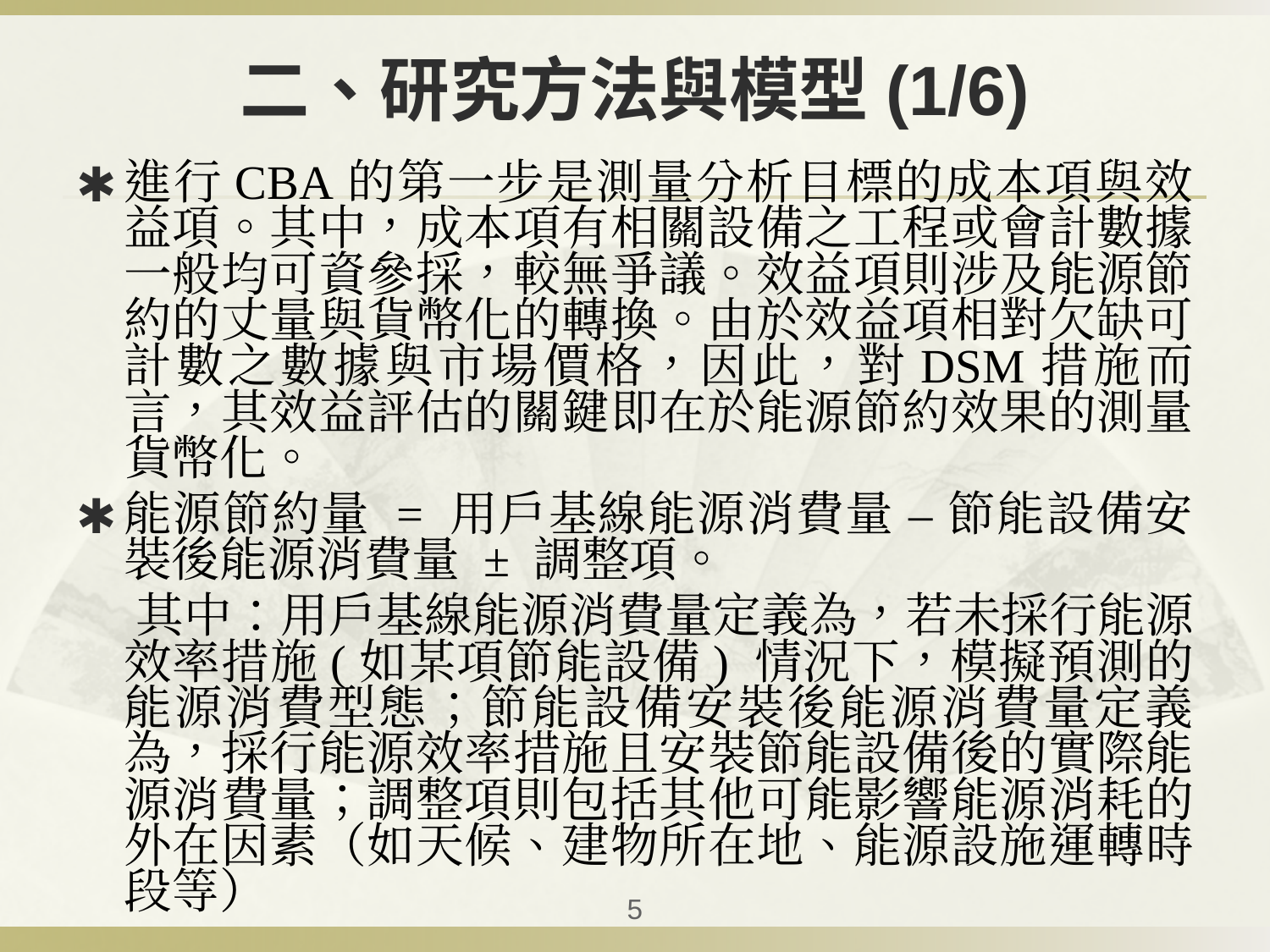

# 二、研究方法與模型(1/6)
進行CBA的第一步是測量分析目標的成本項與效益項。其中，成本項有相關設備之工程或會計數據一般均可資參採，較無爭議。效益項則涉及能源節約的丈量與貨幣化的轉換。由於效益項相對欠缺可計數之數據與市場價格，因此，對DSM措施而言，其效益評估的關鍵即在於能源節約效果的測量貨幣化。
能源節約量 = 用戶基線能源消費量 – 節能設備安裝後能源消費量 ± 調整項。
    其中：用戶基線能源消費量定義為，若未採行能源效率措施(如某項節能設備) 情況下，模擬預測的能源消費型態；節能設備安裝後能源消費量定義為，採行能源效率措施且安裝節能設備後的實際能源消費量；調整項則包括其他可能影響能源消耗的外在因素（如天候、建物所在地、能源設施運轉時段等）
5